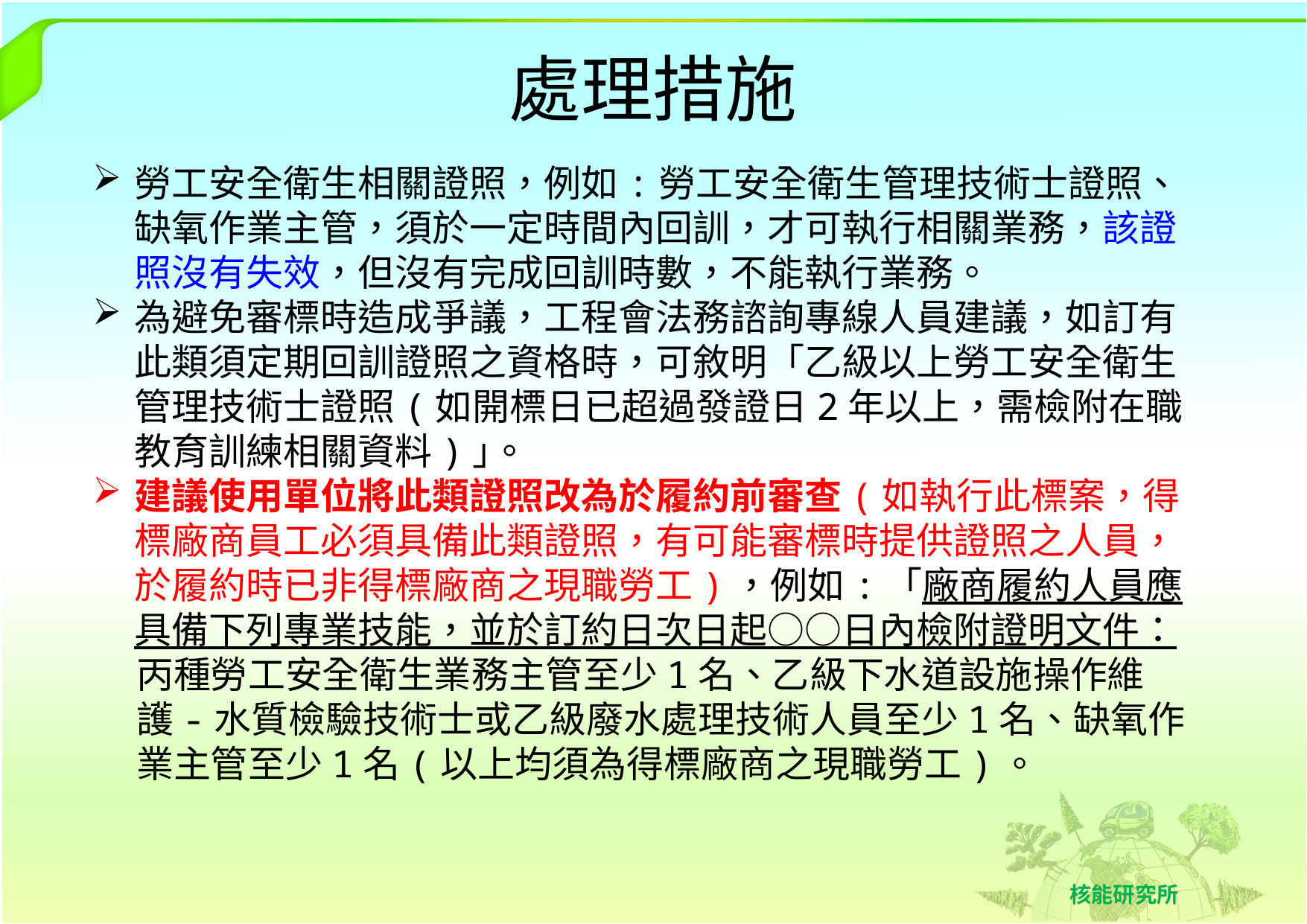

# 處理措施
勞工安全衛生相關證照，例如:勞工安全衛生管理技術士證照、缺氧作業主管，須於一定時間內回訓，才可執行相關業務，該證照沒有失效，但沒有完成回訓時數，不能執行業務。
為避免審標時造成爭議，工程會法務諮詢專線人員建議，如訂有此類須定期回訓證照之資格時，可敘明「乙級以上勞工安全衛生管理技術士證照(如開標日已超過發證日2年以上，需檢附在職教育訓練相關資料)｣。
建議使用單位將此類證照改為於履約前審查(如執行此標案，得標廠商員工必須具備此類證照，有可能審標時提供證照之人員，於履約時已非得標廠商之現職勞工)，例如:「廠商履約人員應具備下列專業技能，並於訂約日次日起○○日內檢附證明文件：
丙種勞工安全衛生業務主管至少1名、乙級下水道設施操作維護-水質檢驗技術士或乙級廢水處理技術人員至少1名、缺氧作業主管至少1名(以上均須為得標廠商之現職勞工)。